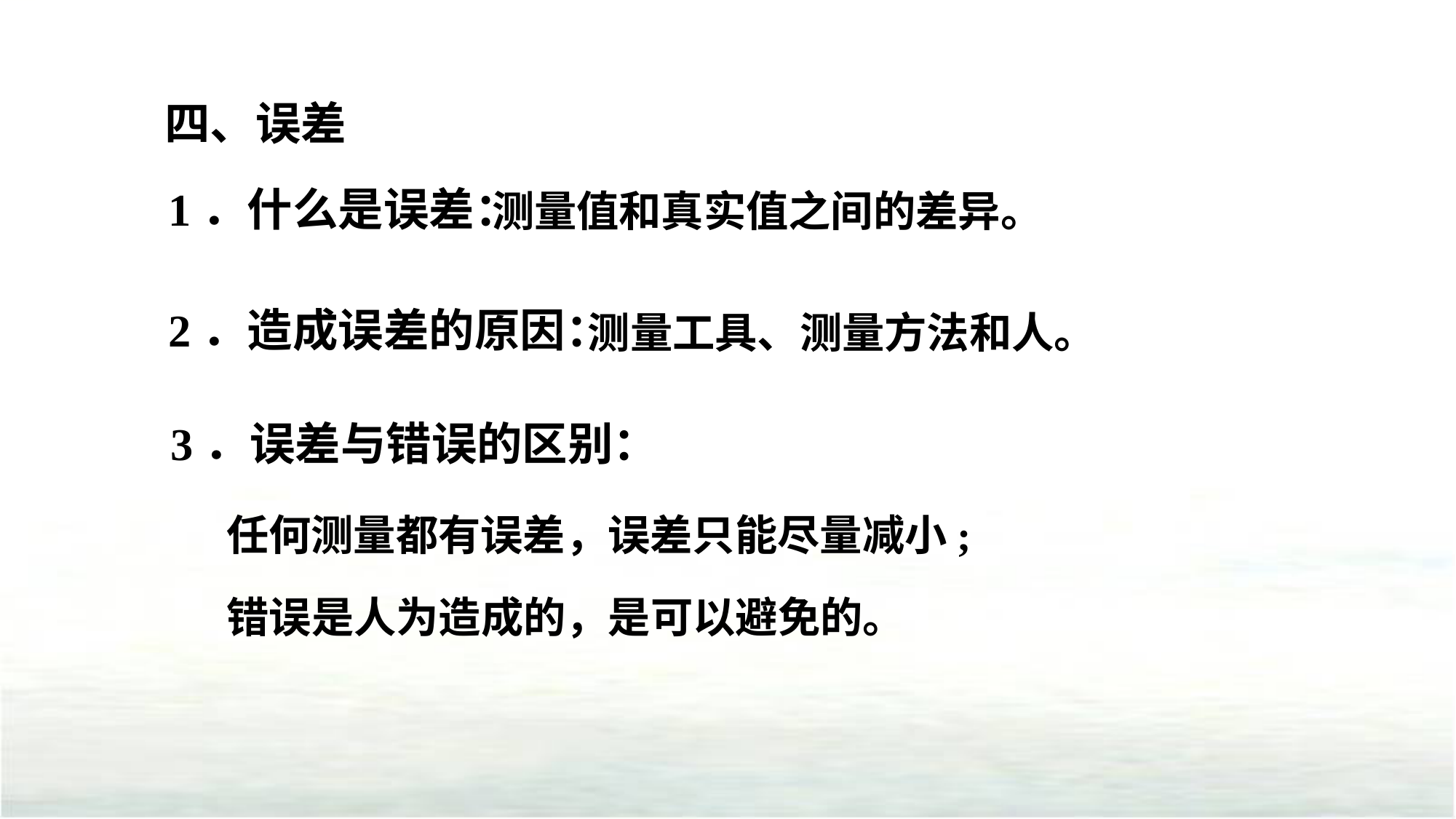

四、误差
1．什么是误差：
测量值和真实值之间的差异。
2．造成误差的原因：
测量工具、测量方法和人。
3．误差与错误的区别：
任何测量都有误差，误差只能尽量减小;

错误是人为造成的，是可以避免的。